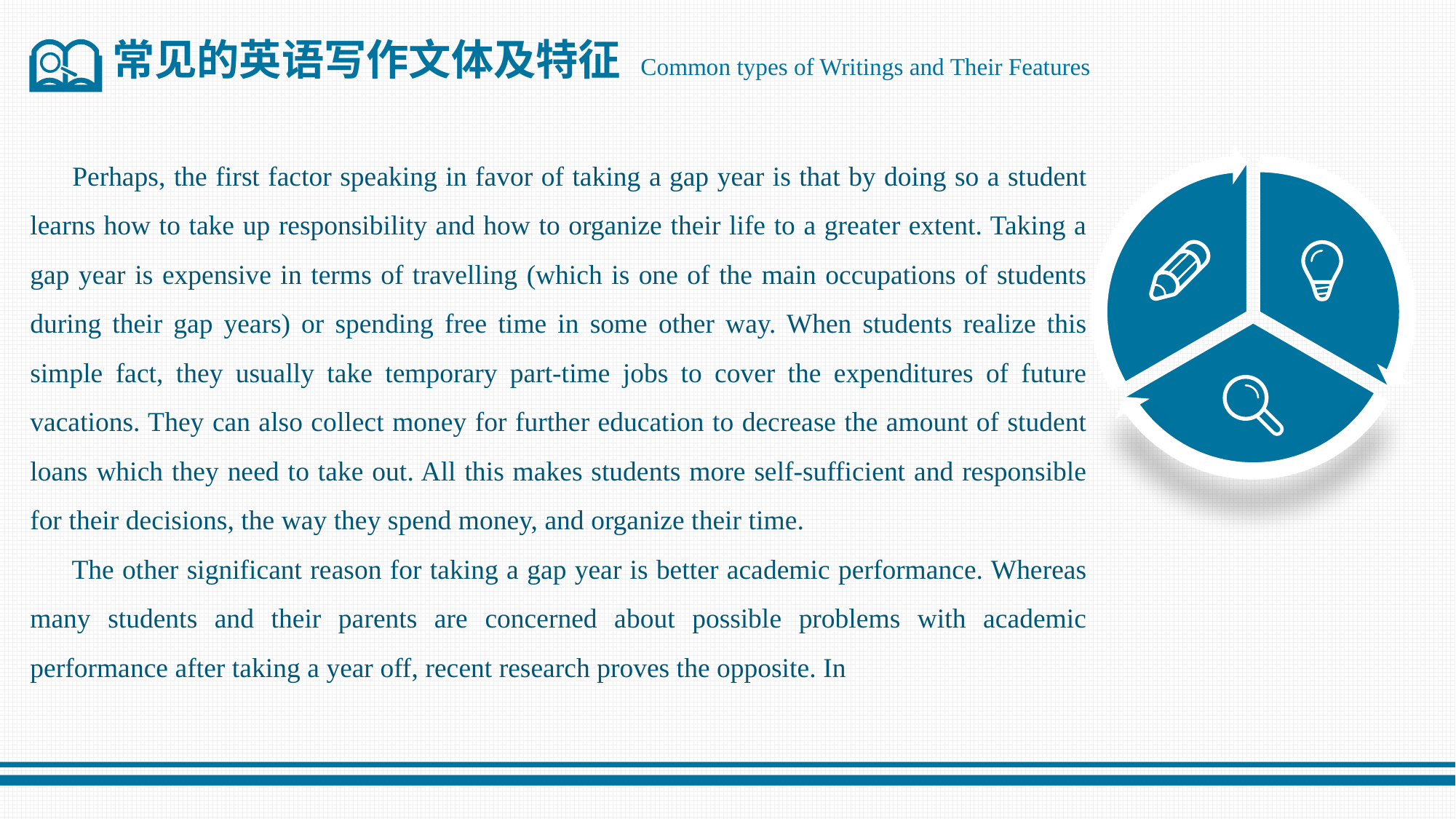

常见的英语写作文体及特征 Common types of Writings and Their Features

     Perhaps, the first factor speaking in favor of taking a gap year is that by doing so a student learns how to take up responsibility and how to organize their life to a greater extent. Taking a gap year is expensive in terms of travelling (which is one of the main occupations of students during their gap years) or spending free time in some other way. When students realize this simple fact, they usually take temporary part-time jobs to cover the expenditures of future vacations. They can also collect money for further education to decrease the amount of student loans which they need to take out. All this makes students more self-sufficient and responsible for their decisions, the way they spend money, and organize their time.
     The other significant reason for taking a gap year is better academic performance. Whereas many students and their parents are concerned about possible problems with academic performance after taking a year off, recent research proves the opposite. In